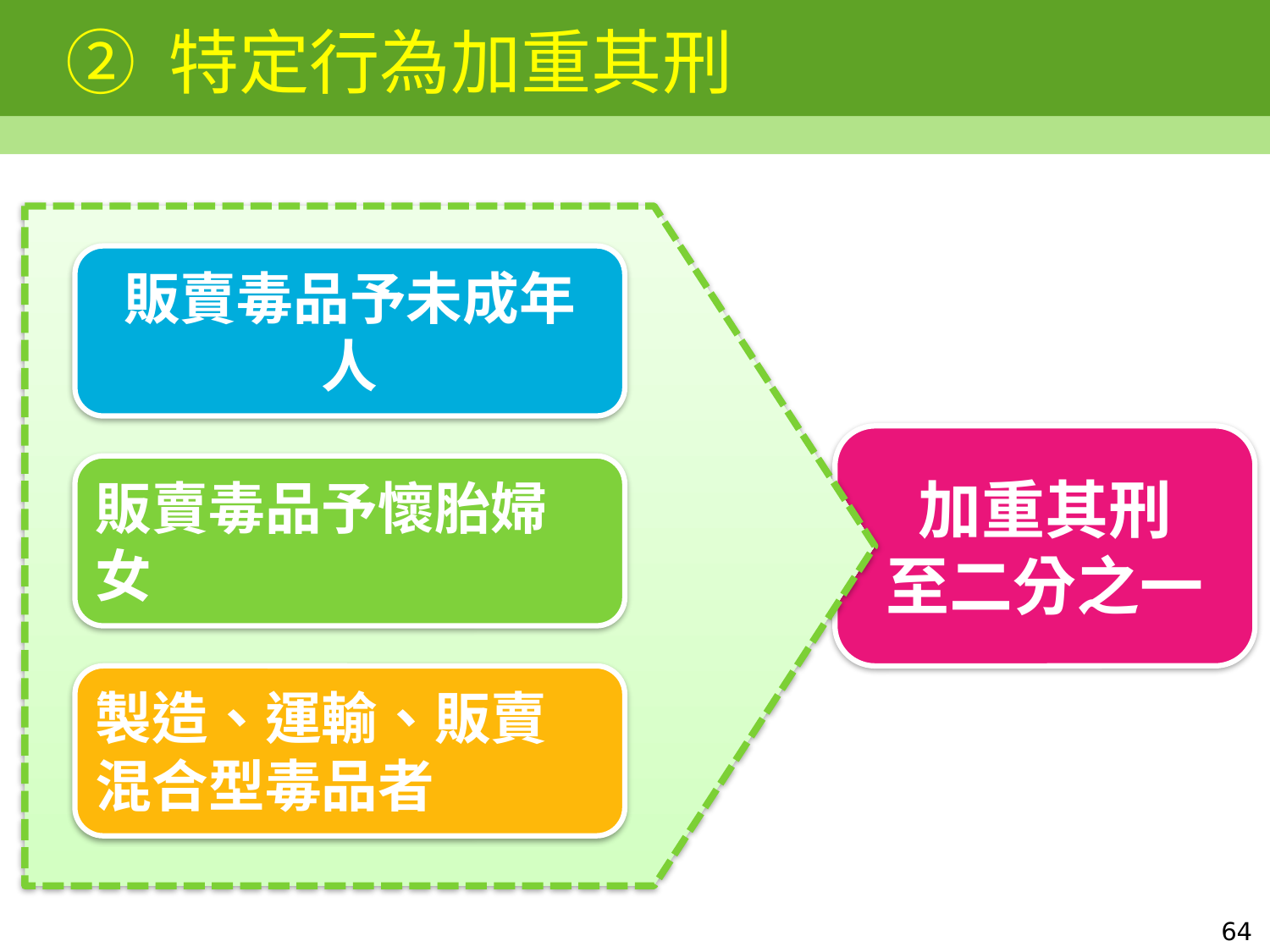

# ② 特定行為加重其刑

販賣毒品予未成年人
加重其刑
至二分之一
販賣毒品予懷胎婦女
製造、運輸、販賣混合型毒品者
64